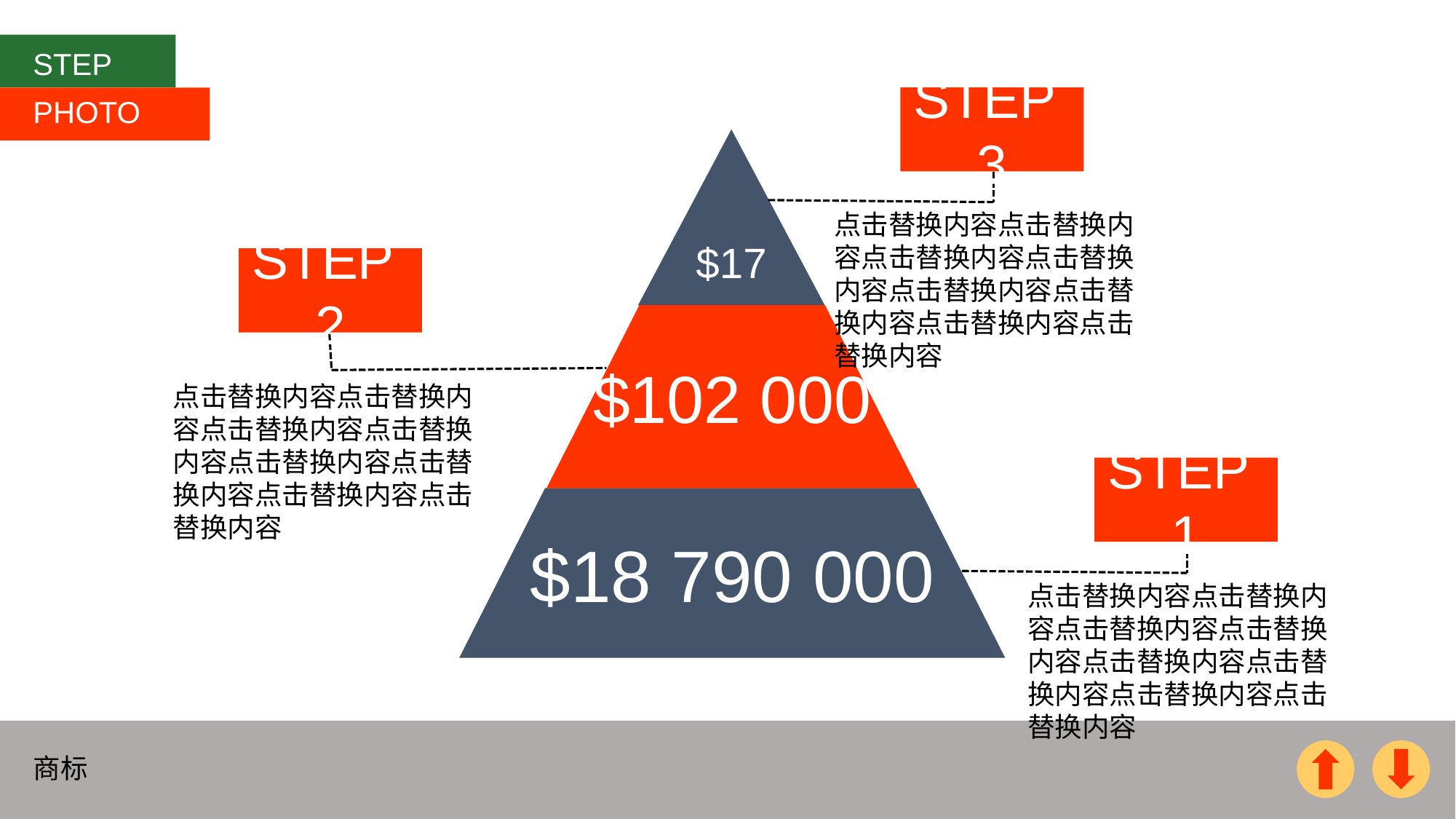

STEP
PHOTO
STEP  3
$17
$102 000
$18 790 000
点击替换内容点击替换内容点击替换内容点击替换内容点击替换内容点击替换内容点击替换内容点击替换内容
STEP  2
点击替换内容点击替换内容点击替换内容点击替换内容点击替换内容点击替换内容点击替换内容点击替换内容
STEP  1
点击替换内容点击替换内容点击替换内容点击替换内容点击替换内容点击替换内容点击替换内容点击替换内容